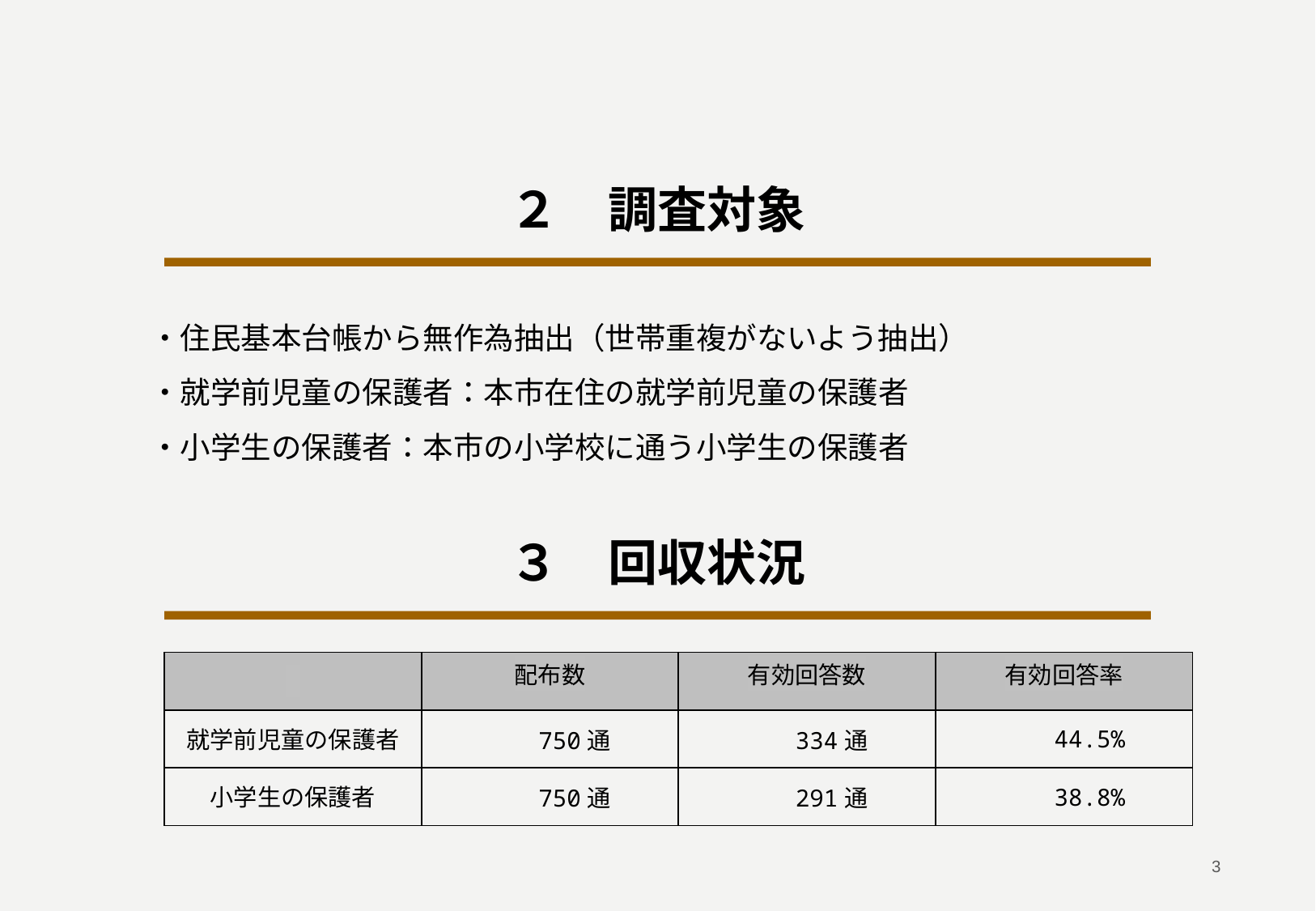

２　調査対象

・住民基本台帳から無作為抽出（世帯重複がないよう抽出）
・就学前児童の保護者：本市在住の就学前児童の保護者
・小学生の保護者：本市の小学校に通う小学生の保護者
３　回収状況

|  | 配布数 | 有効回答数 | 有効回答率 |
| --- | --- | --- | --- |
| 就学前児童の保護者 | 750通 | 334通 | 44.5% |
| 小学生の保護者 | 750通 | 291通 | 38.8% |

3